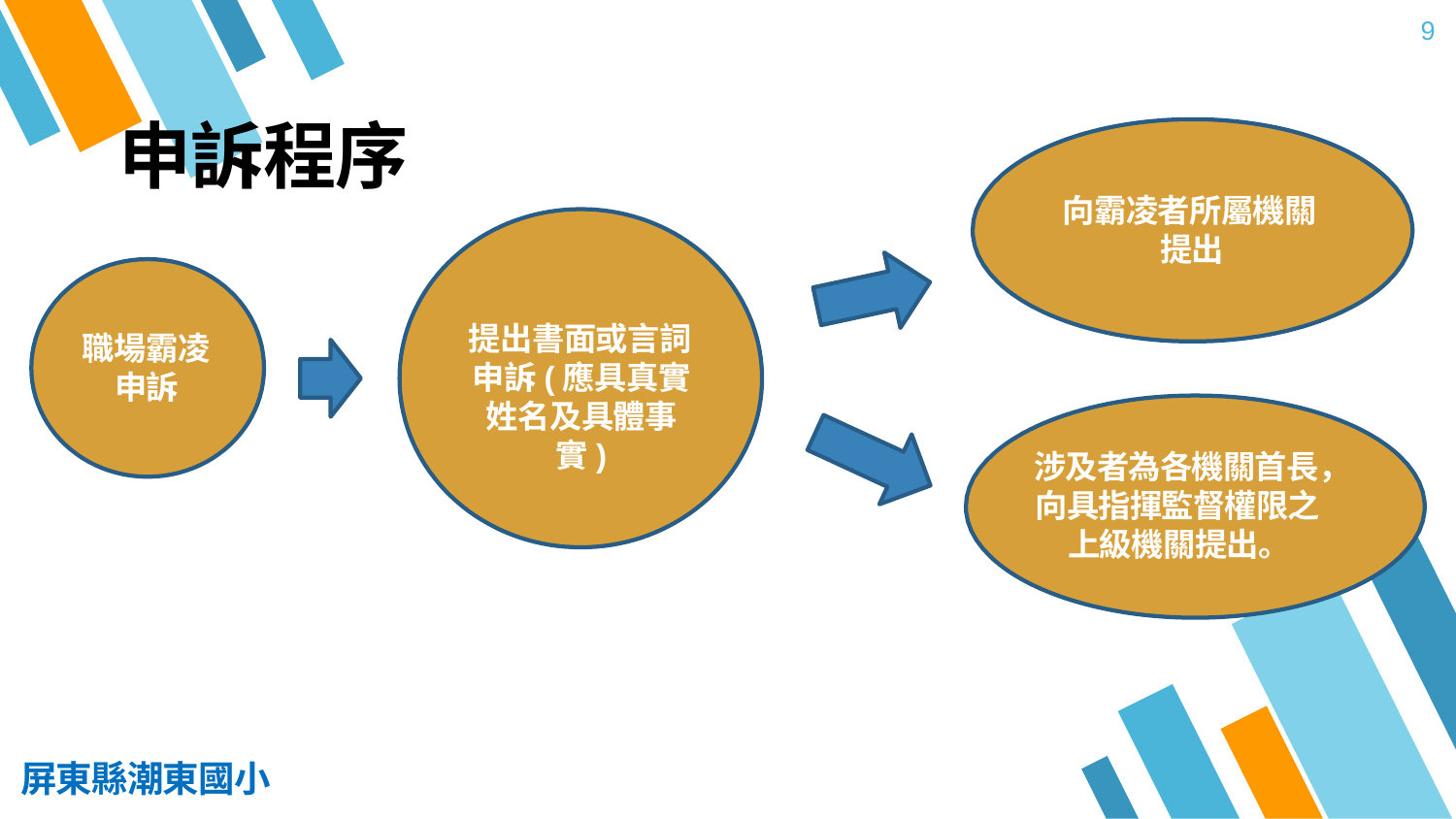

9
# 申訴程序

向霸凌者所屬機關提出

提出書面或言詞申訴(應具真實姓名及具體事實)
職場霸凌申訴

涉及者為各機關首長，
向具指揮監督權限之
上級機關提出。

屏東縣潮東國小